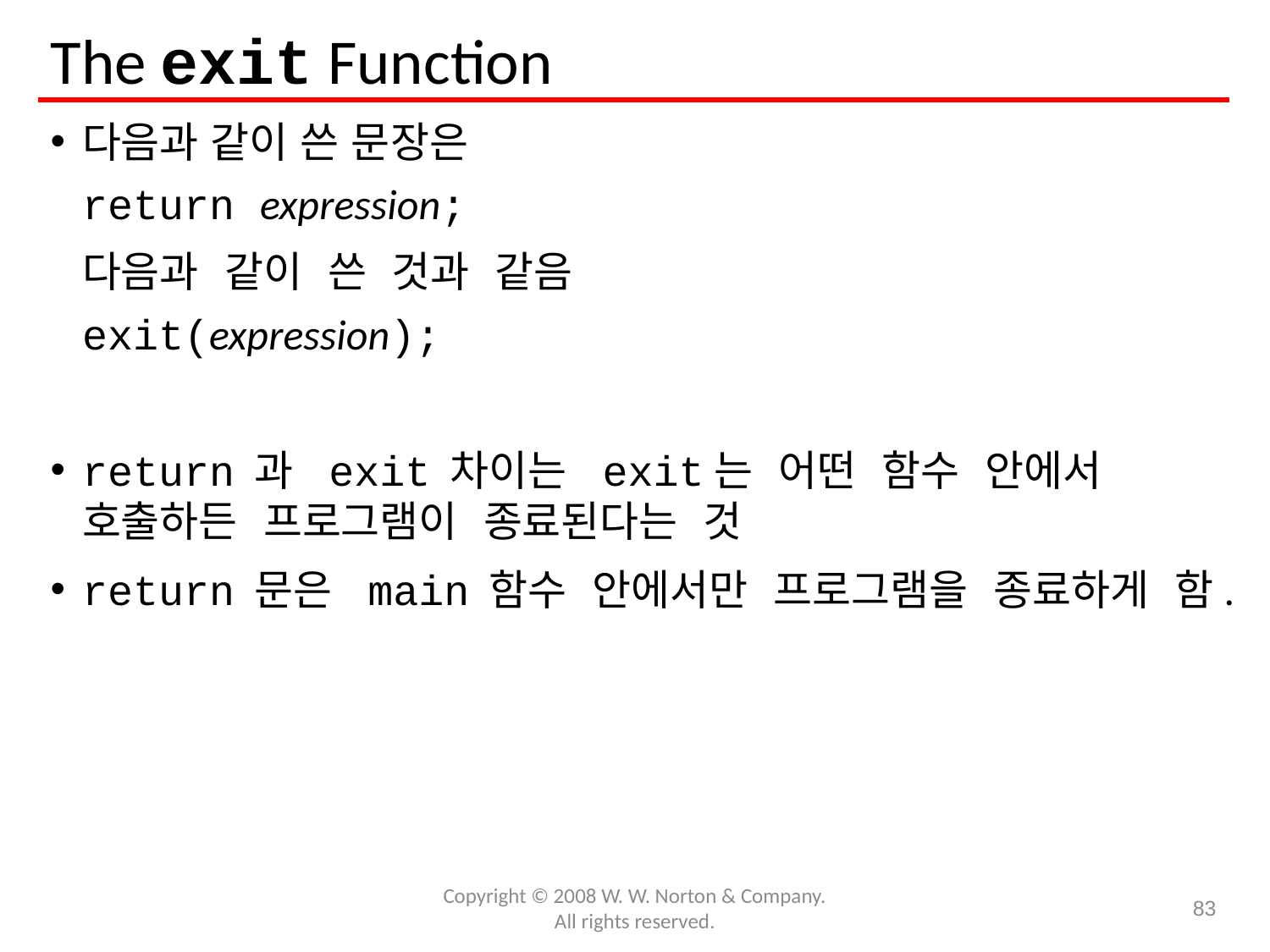

# The exit Function
다음과 같이 쓴 문장은
	return expression;
	다음과 같이 쓴 것과 같음
	exit(expression);

return 과 exit 차이는 exit는 어떤 함수 안에서 호출하든 프로그램이 종료된다는 것
return 문은 main 함수 안에서만 프로그램을 종료하게 함.
Copyright © 2008 W. W. Norton & Company.
All rights reserved.
83